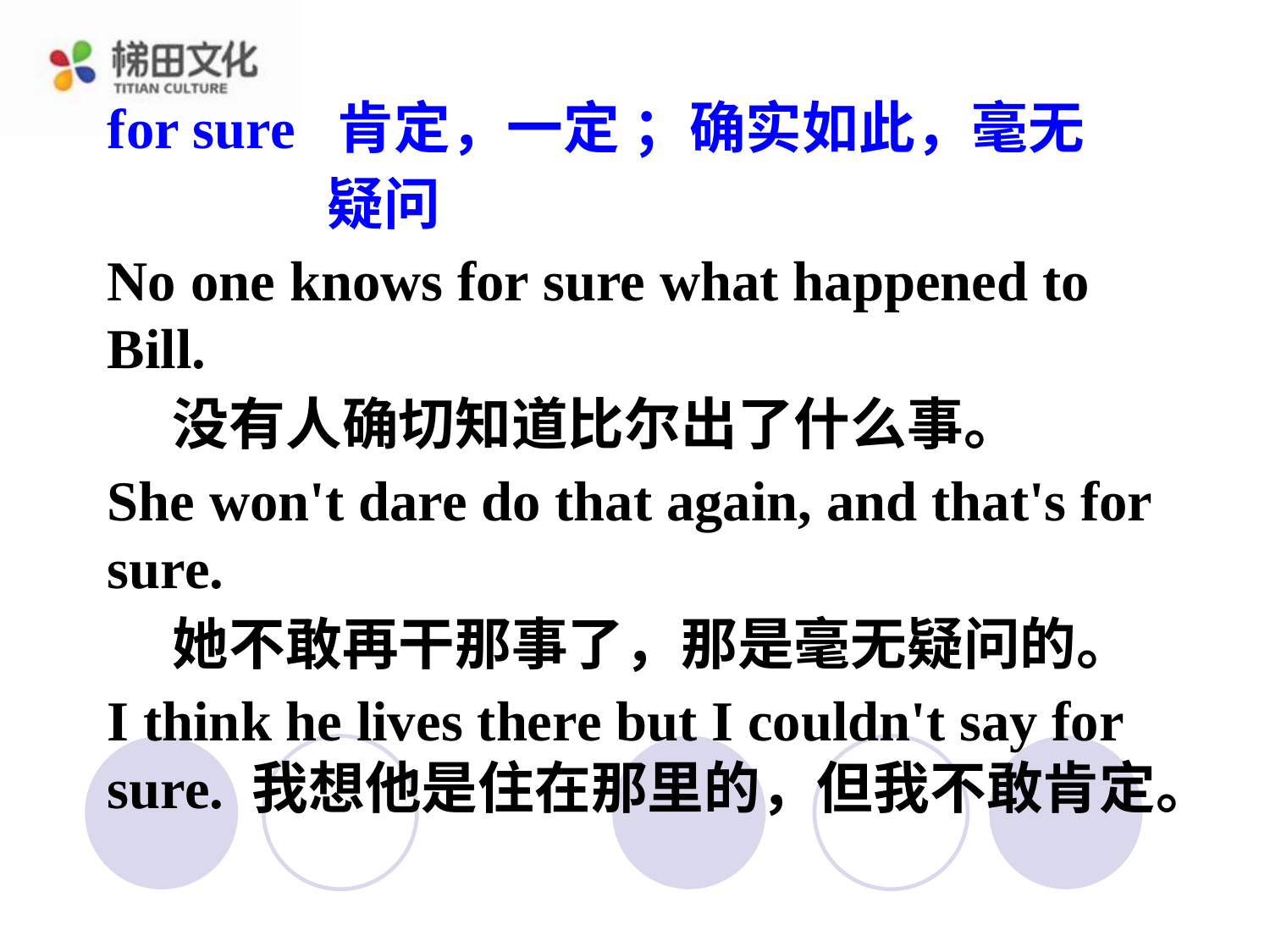

for sure  肯定，一定 ；确实如此，毫无
                疑问
No one knows for sure what happened to Bill.
    没有人确切知道比尔出了什么事。
She won't dare do that again, and that's for sure.
    她不敢再干那事了，那是毫无疑问的。
I think he lives there but I couldn't say for sure. 我想他是住在那里的，但我不敢肯定。